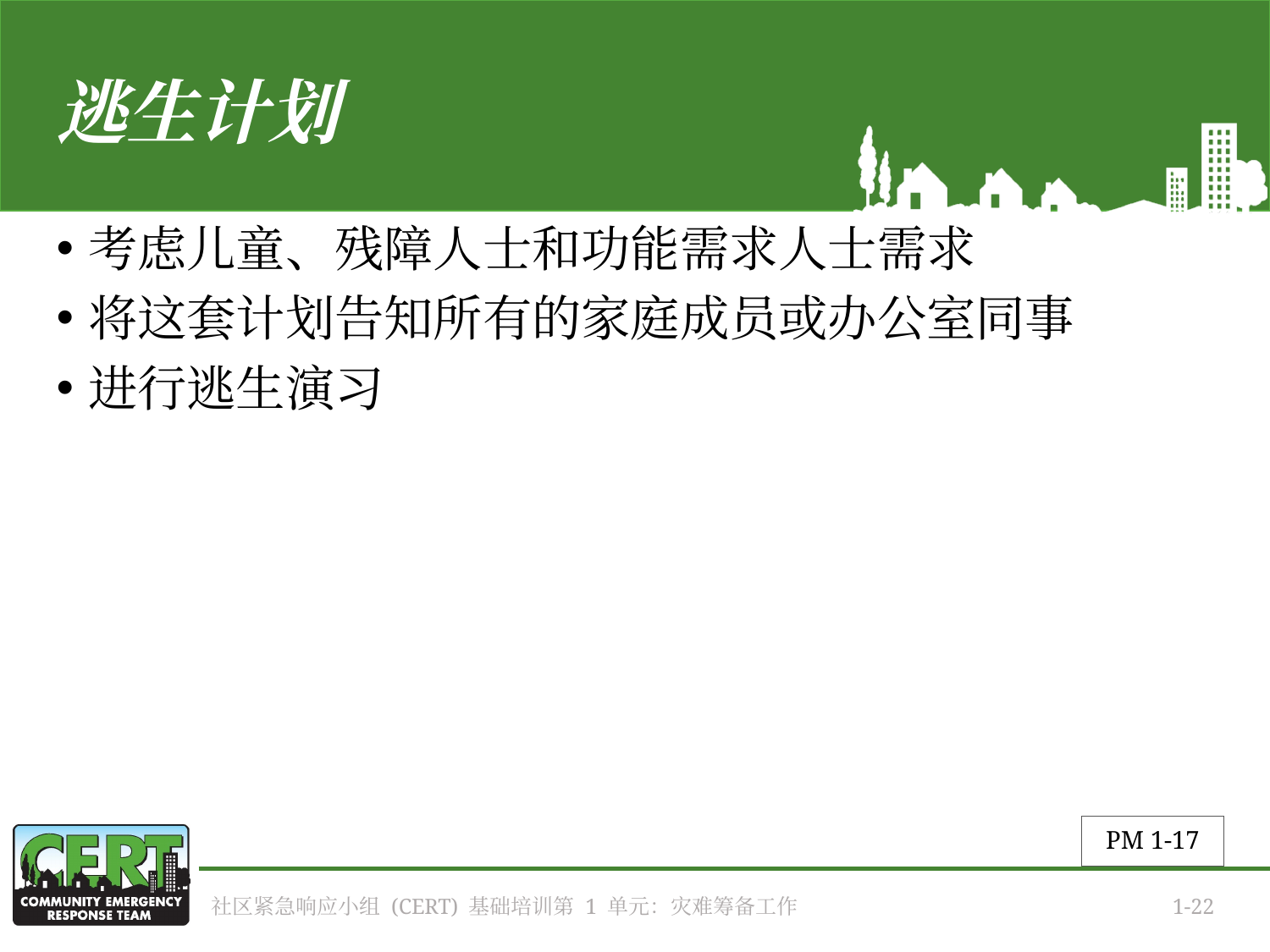

# 逃生计划
考虑儿童、残障人士和功能需求人士需求
将这套计划告知所有的家庭成员或办公室同事
进行逃生演习
PM 1-17
社区紧急响应小组 (CERT) 基础培训第 1 单元：灾难筹备工作
1-22